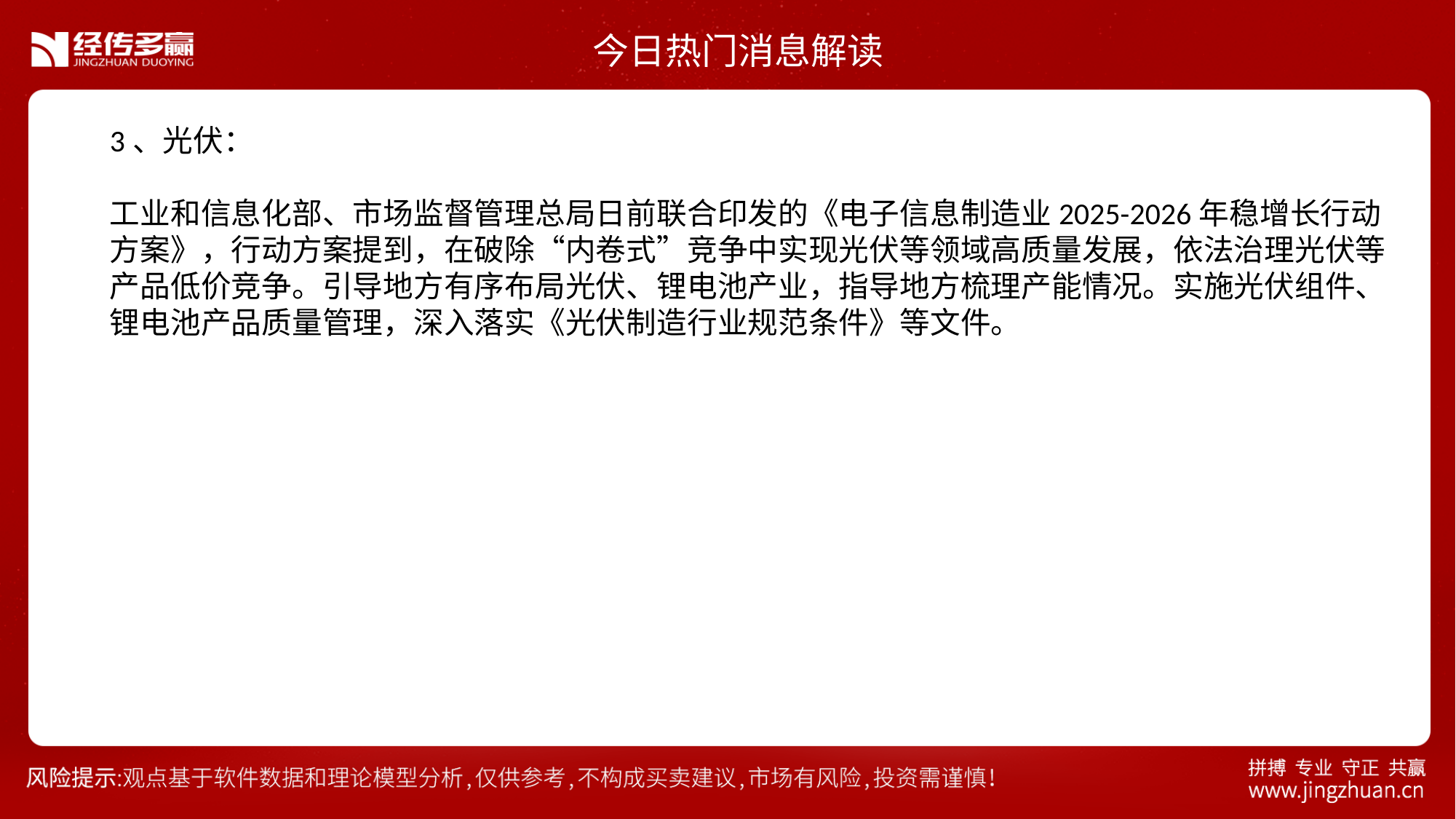

今日热门消息解读
3、光伏：

工业和信息化部、市场监督管理总局日前联合印发的《电子信息制造业2025-2026年稳增长行动方案》，行动方案提到，在破除“内卷式”竞争中实现光伏等领域高质量发展，依法治理光伏等产品低价竞争。引导地方有序布局光伏、锂电池产业，指导地方梳理产能情况。实施光伏组件、锂电池产品质量管理，深入落实《光伏制造行业规范条件》等文件。